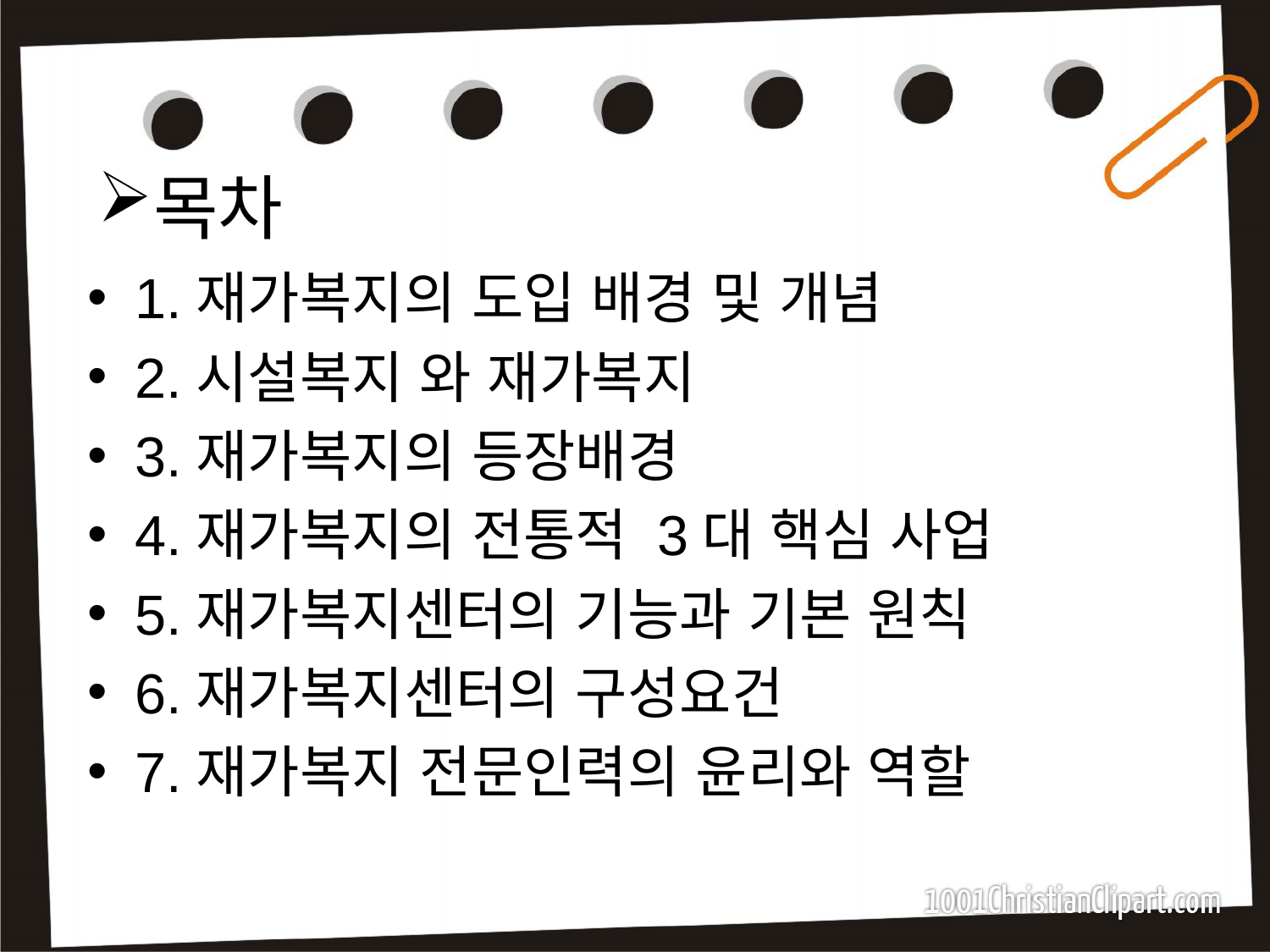

# 목차
1.재가복지의 도입 배경 및 개념
2.시설복지 와 재가복지
3.재가복지의 등장배경
4.재가복지의 전통적 3대 핵심 사업
5.재가복지센터의 기능과 기본 원칙
6.재가복지센터의 구성요건
7.재가복지 전문인력의 윤리와 역할